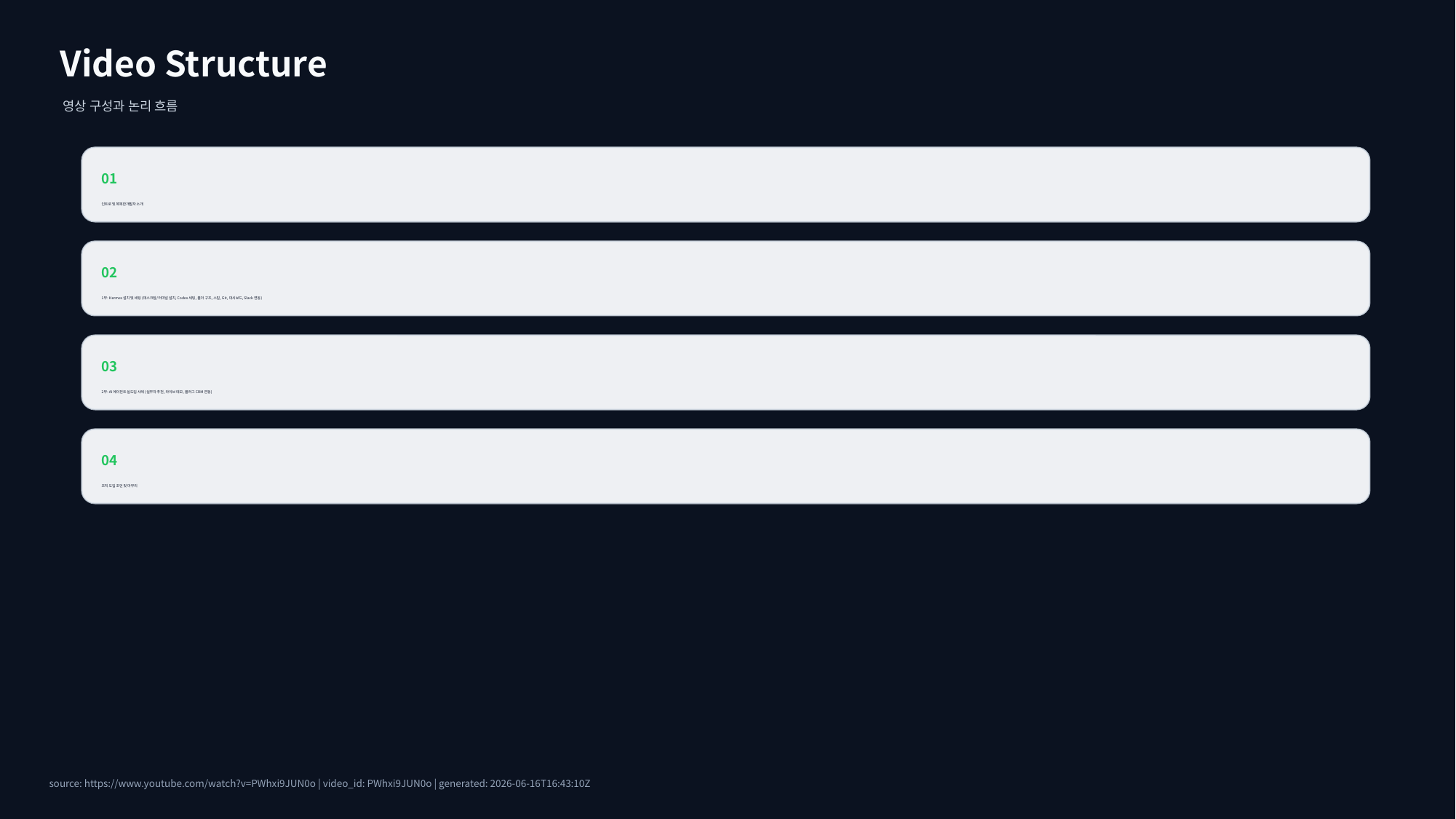

Video Structure
영상 구성과 논리 흐름

01
인트로 및 똑똑한개발자 소개

02
1부: Hermes 설치 및 세팅 (데스크탑/터미널 설치, Codex 세팅, 폴더 구조, 스킬, Git, 대시보드, Slack 연동)

03
2부: AI 에이전트 실도입 사례 (실무자 추천, 라이브 데모, 플러그 CRM 연동)

04
조직 도입 조언 및 마무리
source: https://www.youtube.com/watch?v=PWhxi9JUN0o | video_id: PWhxi9JUN0o | generated: 2026-06-16T16:43:10Z